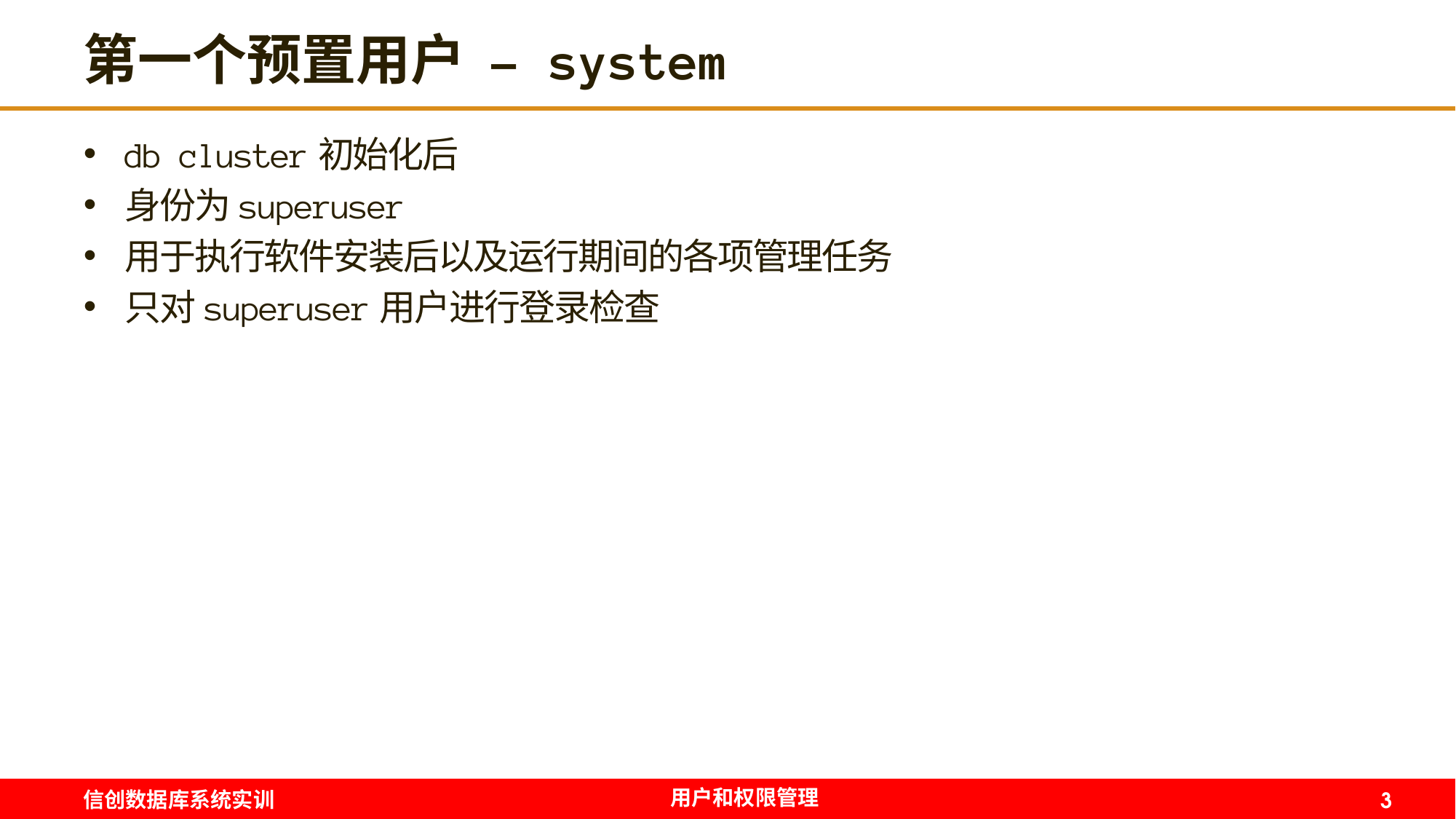

# 第一个预置用户 - system
db cluster初始化后
身份为superuser
用于执行软件安装后以及运行期间的各项管理任务
只对superuser用户进行登录检查